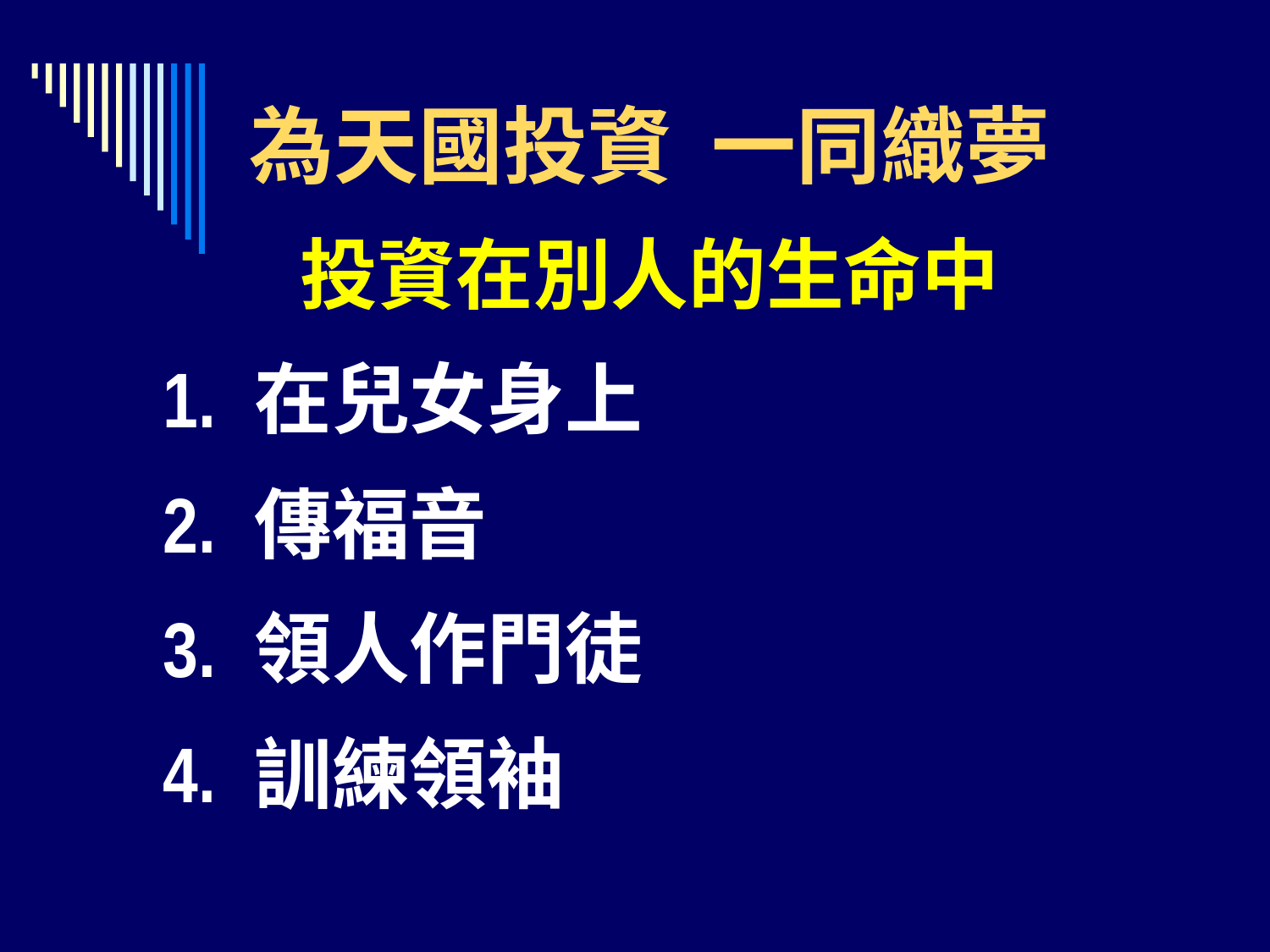

為天國投資  一同織夢
投資在別人的生命中
  1.	在兒女身上
  2.	傳福音
  3.	領人作門徒
  4.	訓練領袖